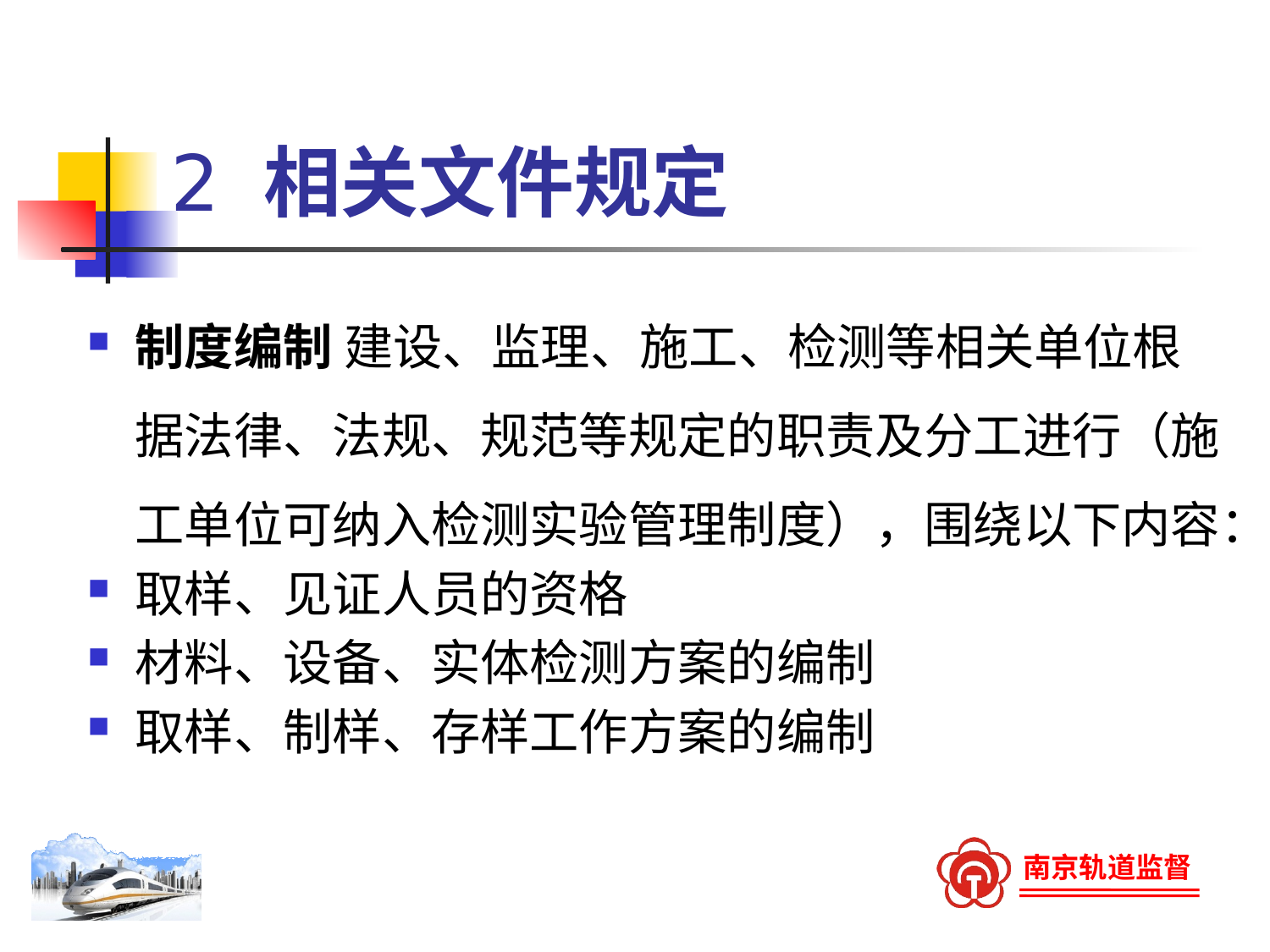

# 2 相关文件规定
制度编制 建设、监理、施工、检测等相关单位根据法律、法规、规范等规定的职责及分工进行（施工单位可纳入检测实验管理制度），围绕以下内容：
取样、见证人员的资格
材料、设备、实体检测方案的编制
取样、制样、存样工作方案的编制